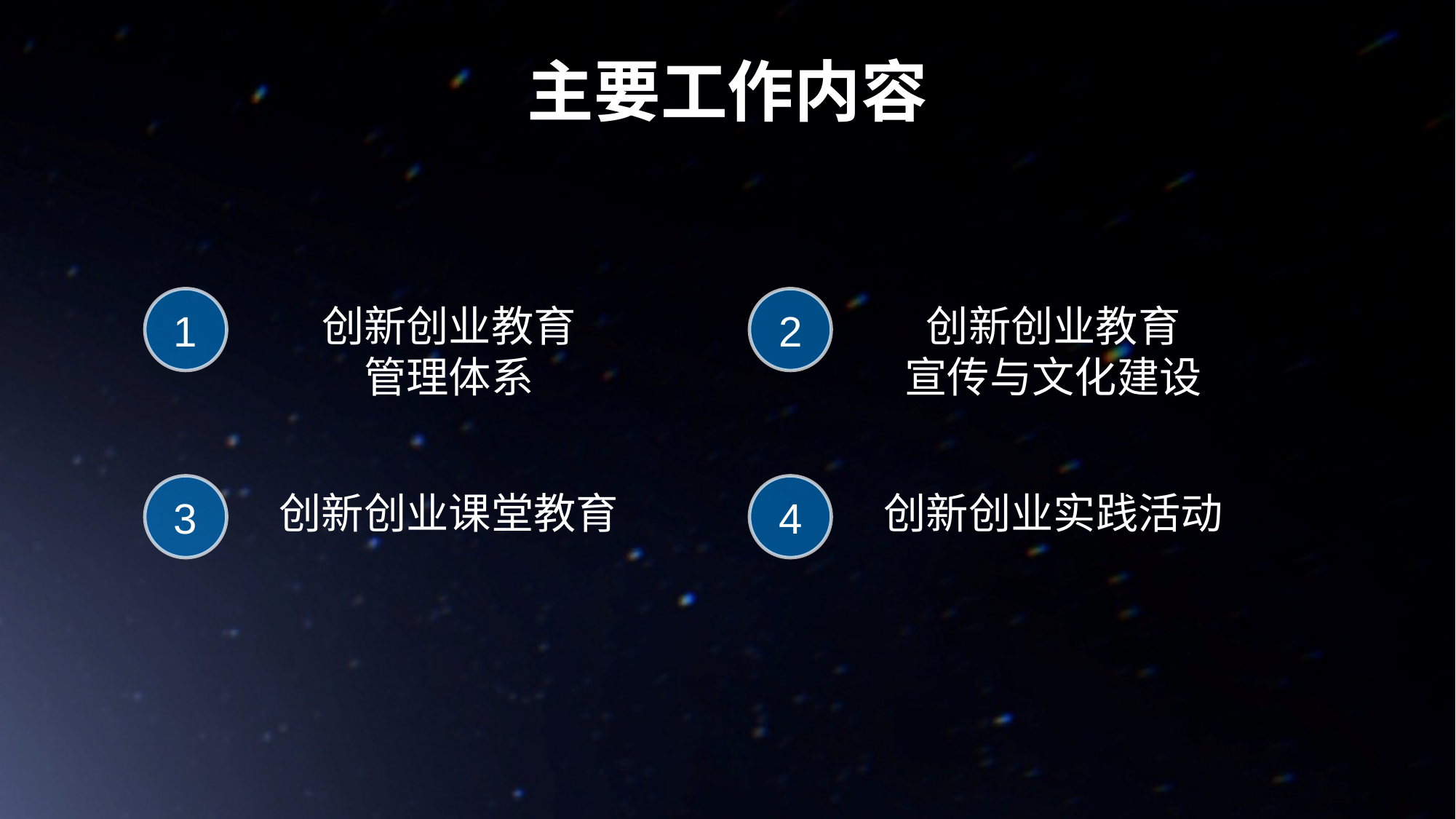

主要工作内容
1
2
创新创业教育
管理体系
创新创业教育
宣传与文化建设
3
4
创新创业实践活动
创新创业课堂教育